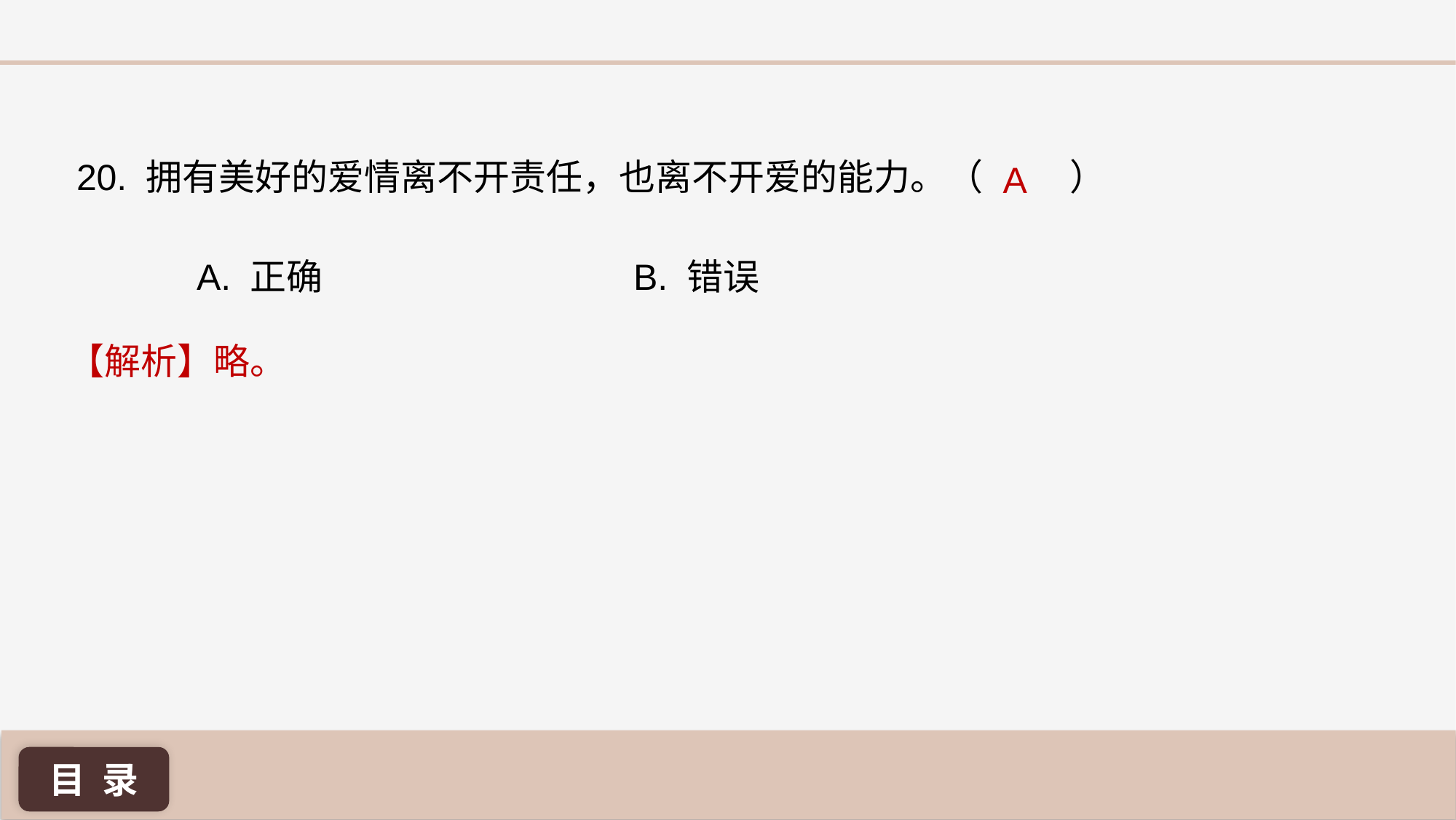

20. 拥有美好的爱情离不开责任，也离不开爱的能力。（	        ）
A
A. 正确 			B. 错误
【解析】略。